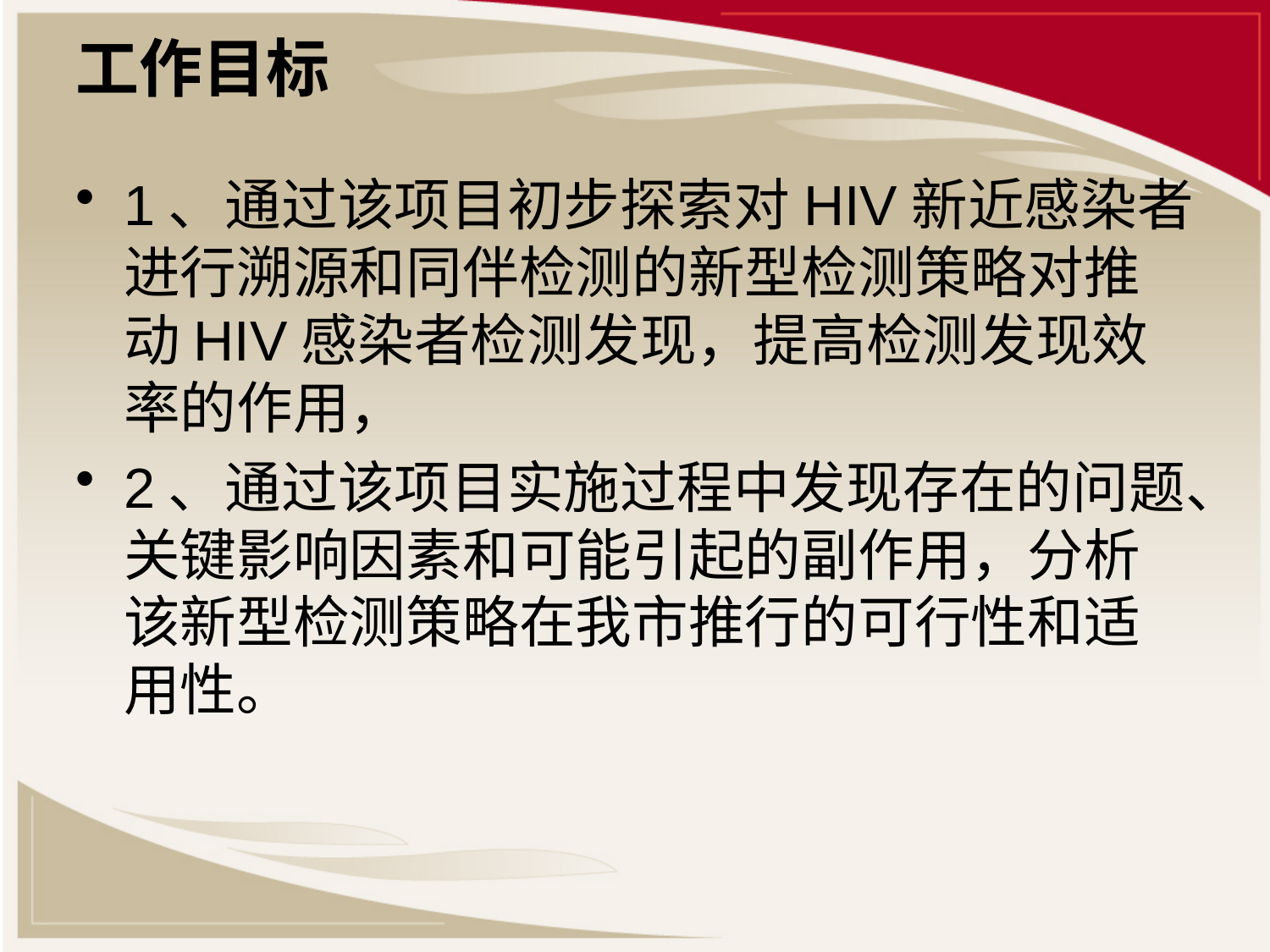

# 工作目标
1、通过该项目初步探索对HIV新近感染者进行溯源和同伴检测的新型检测策略对推动HIV感染者检测发现，提高检测发现效率的作用，
2、通过该项目实施过程中发现存在的问题、关键影响因素和可能引起的副作用，分析该新型检测策略在我市推行的可行性和适用性。